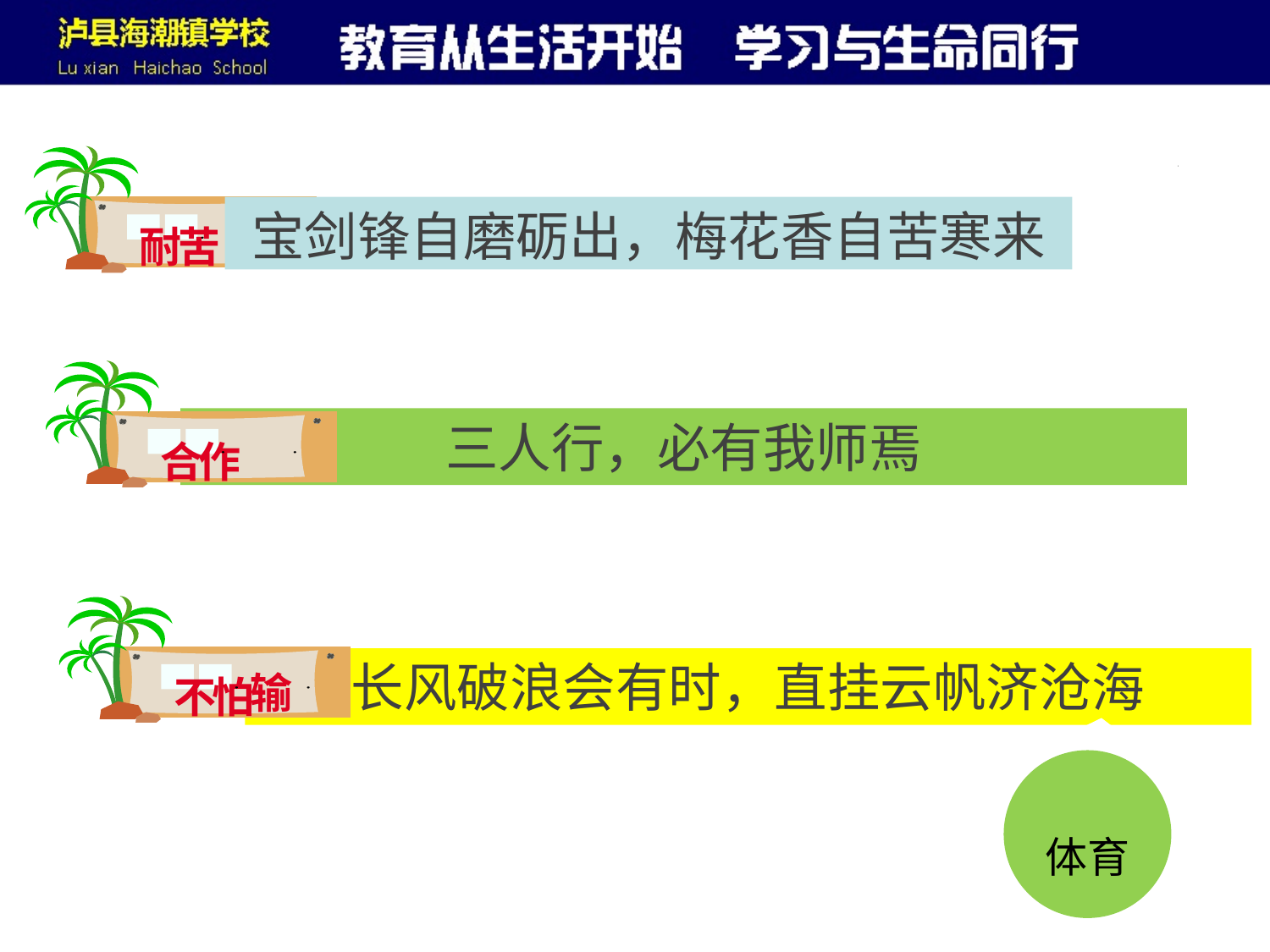

耐
苦

2

宝剑锋自磨砺出，梅花香自苦寒来

合
作

三人行，必有我师焉

不
怕

长风破浪会有时，直挂云帆济沧海
输

体育